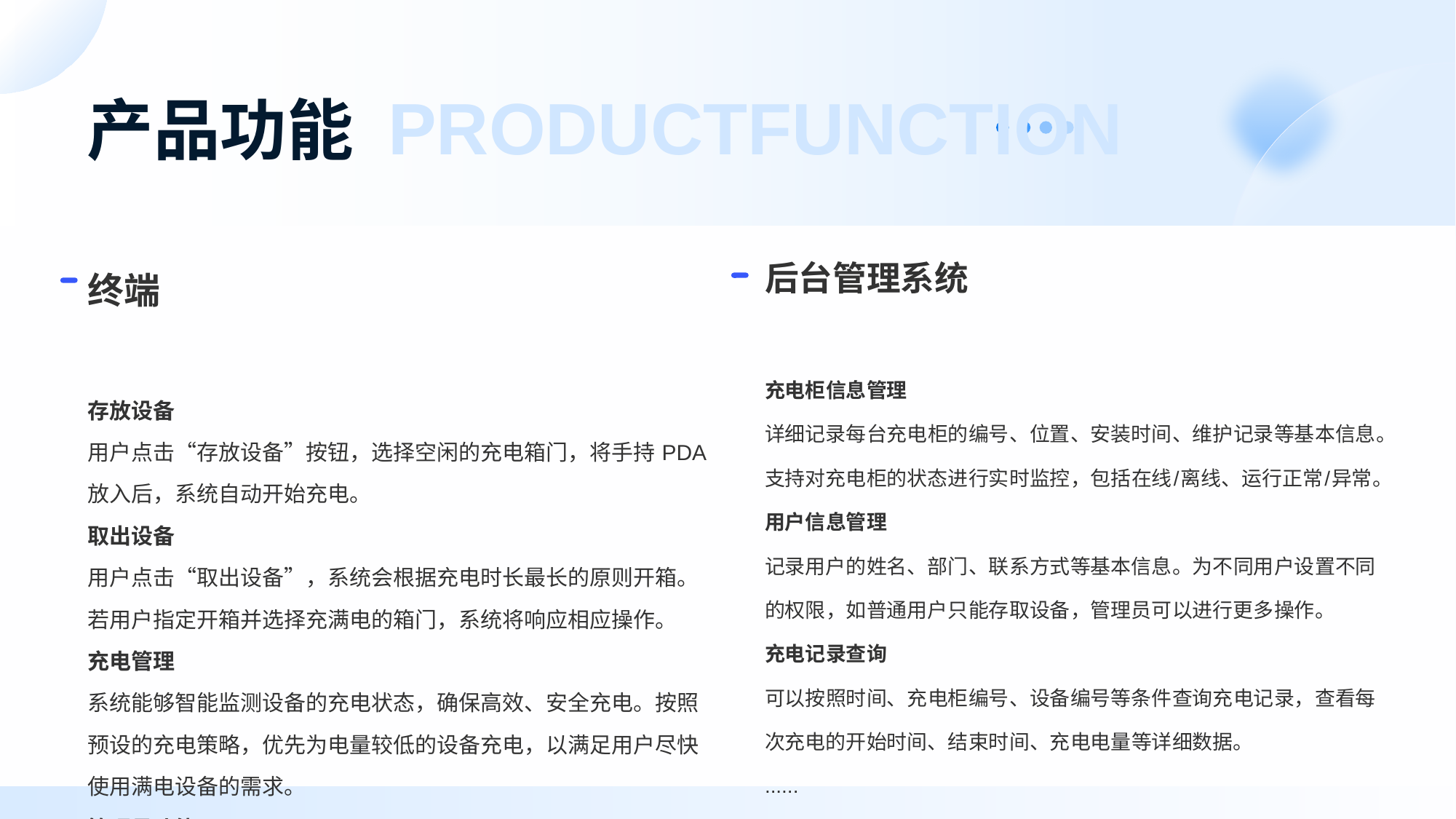

# 产品功能 PRODUCTFUNCTION
后台管理系统

充电柜信息管理
详细记录每台充电柜的编号、位置、安装时间、维护记录等基本信息。支持对充电柜的状态进行实时监控，包括在线/离线、运行正常/异常。
用户信息管理
记录用户的姓名、部门、联系方式等基本信息。为不同用户设置不同的权限，如普通用户只能存取设备，管理员可以进行更多操作。
充电记录查询
可以按照时间、充电柜编号、设备编号等条件查询充电记录，查看每次充电的开始时间、结束时间、充电电量等详细数据。
......
终端

存放设备
用户点击“存放设备”按钮，选择空闲的充电箱门，将手持 PDA 放入后，系统自动开始充电。
取出设备
用户点击“取出设备”，系统会根据充电时长最长的原则开箱。若用户指定开箱并选择充满电的箱门，系统将响应相应操作。
充电管理
系统能够智能监测设备的充电状态，确保高效、安全充电。按照预设的充电策略，优先为电量较低的设备充电，以满足用户尽快使用满电设备的需求。
管理员功能
管理员可以随时查看详细的使用记录，包括设备的存放时间、取出时间、充电时长等信息.